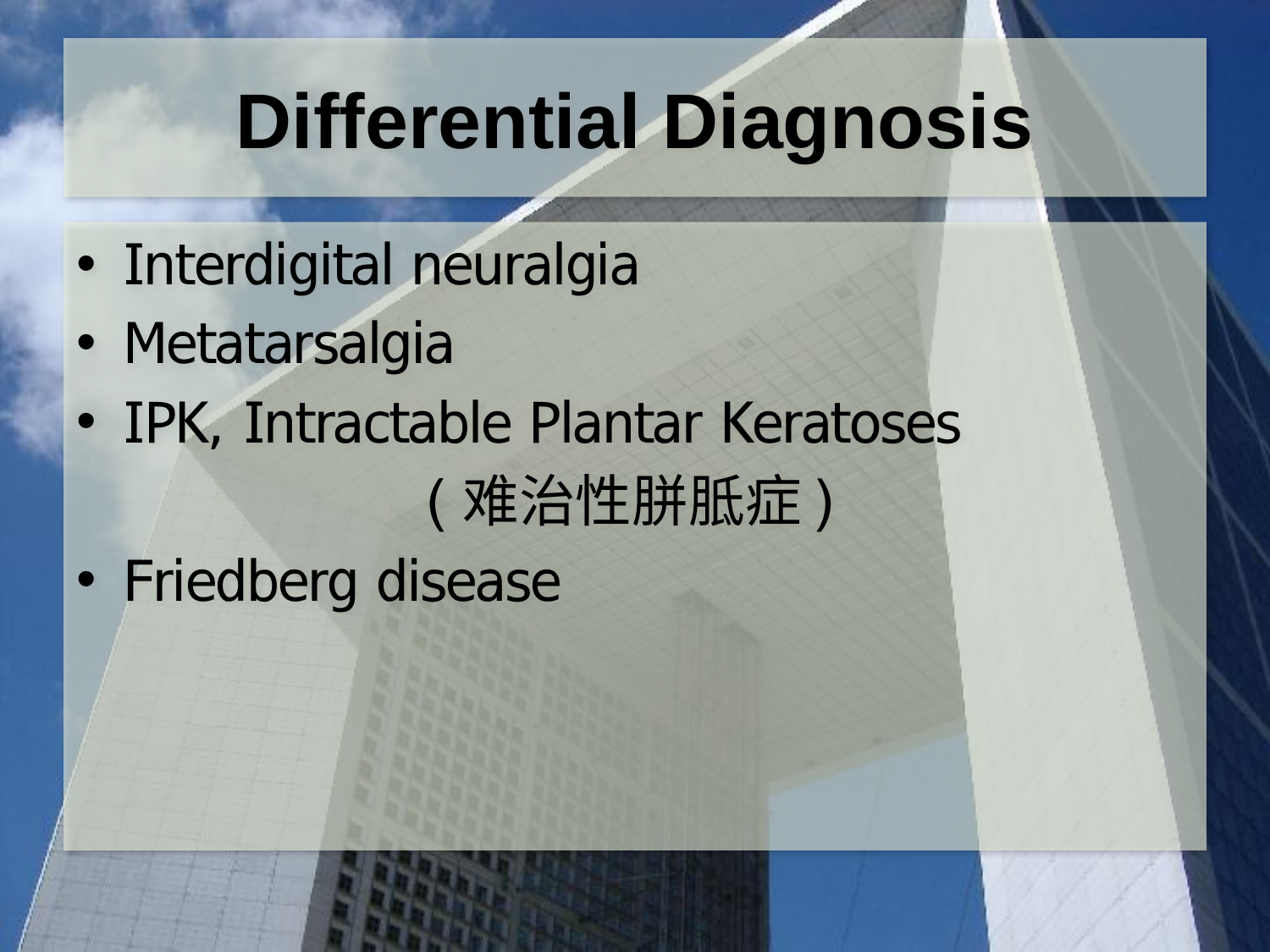

# Differential Diagnosis
Interdigital neuralgia
Metatarsalgia
IPK, Intractable Plantar Keratoses
                    (难治性胼胝症)
Friedberg disease